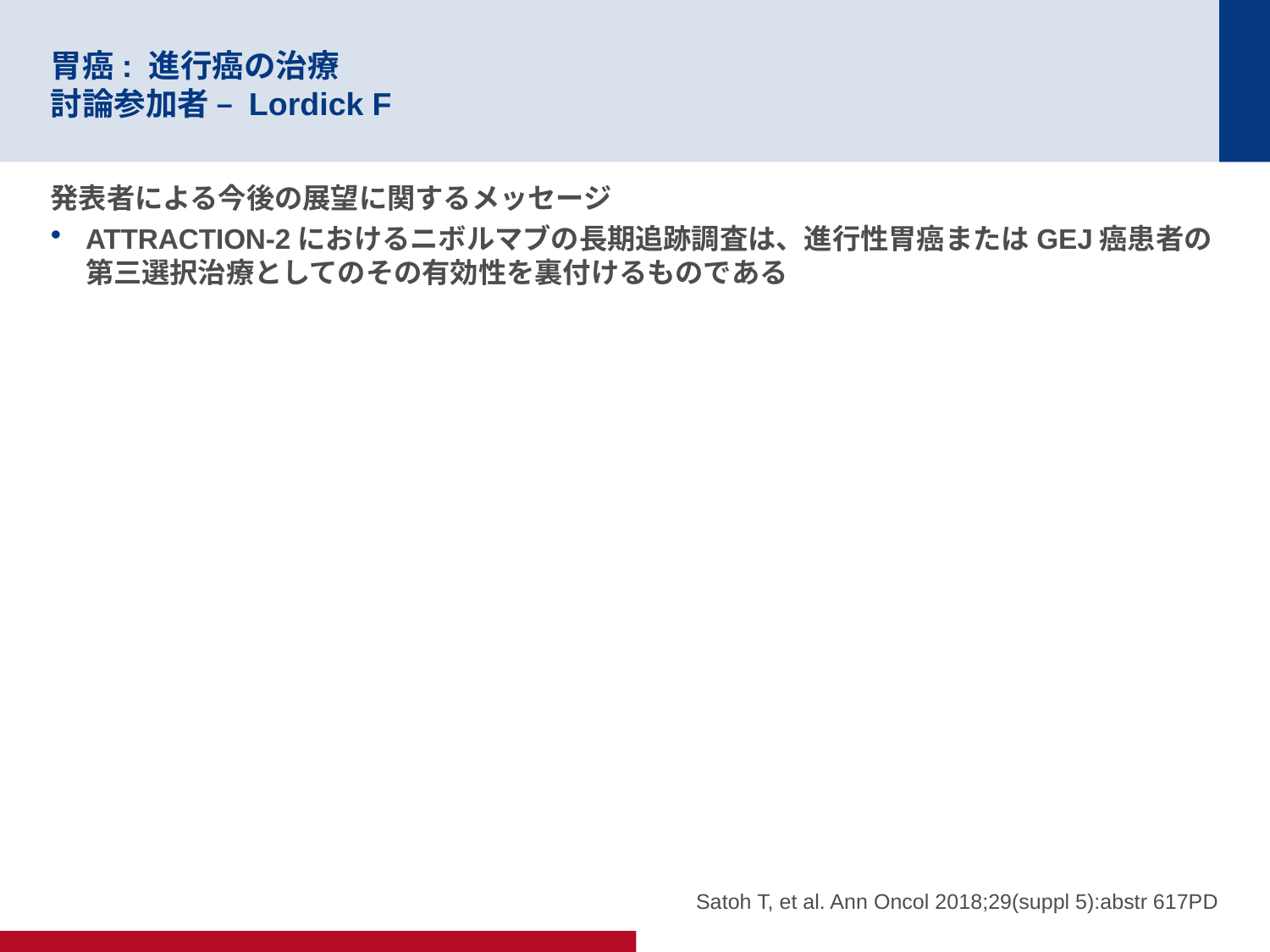

# 胃癌: 進行癌の治療 討論参加者 – Lordick F
発表者による今後の展望に関するメッセージ
ATTRACTION-2におけるニボルマブの長期追跡調査は、進行性胃癌またはGEJ癌患者の第三選択治療としてのその有効性を裏付けるものである
Satoh T, et al. Ann Oncol 2018;29(suppl 5):abstr 617PD